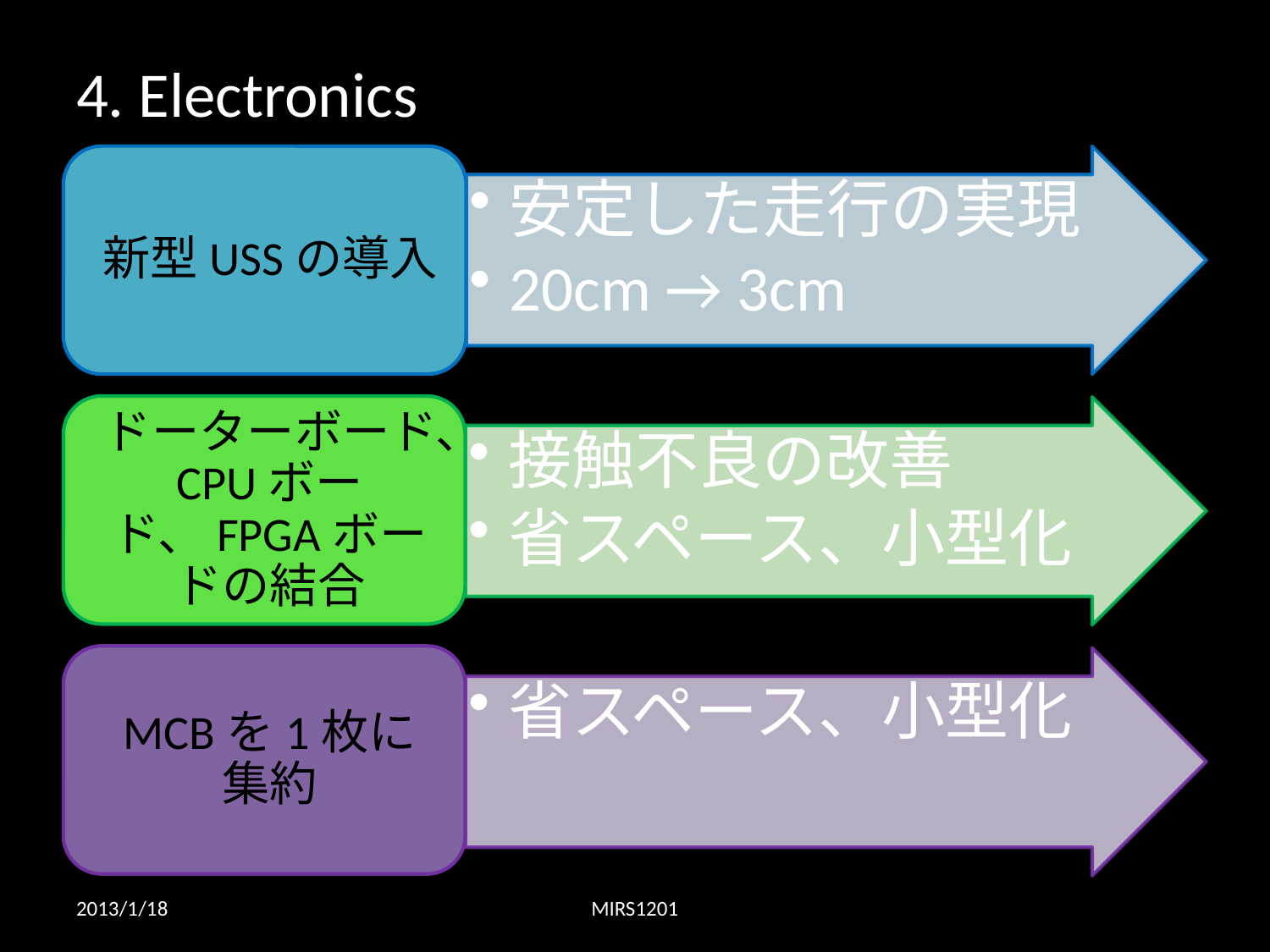

4. Electronics
安定した走行の実現
20cm → 3cm
新型USSの導入
接触不良の改善
省スペース、小型化
ドーターボード、CPUボード、FPGAボードの結合
省スペース、小型化
MCBを1枚に集約
2013/1/18
MIRS1201